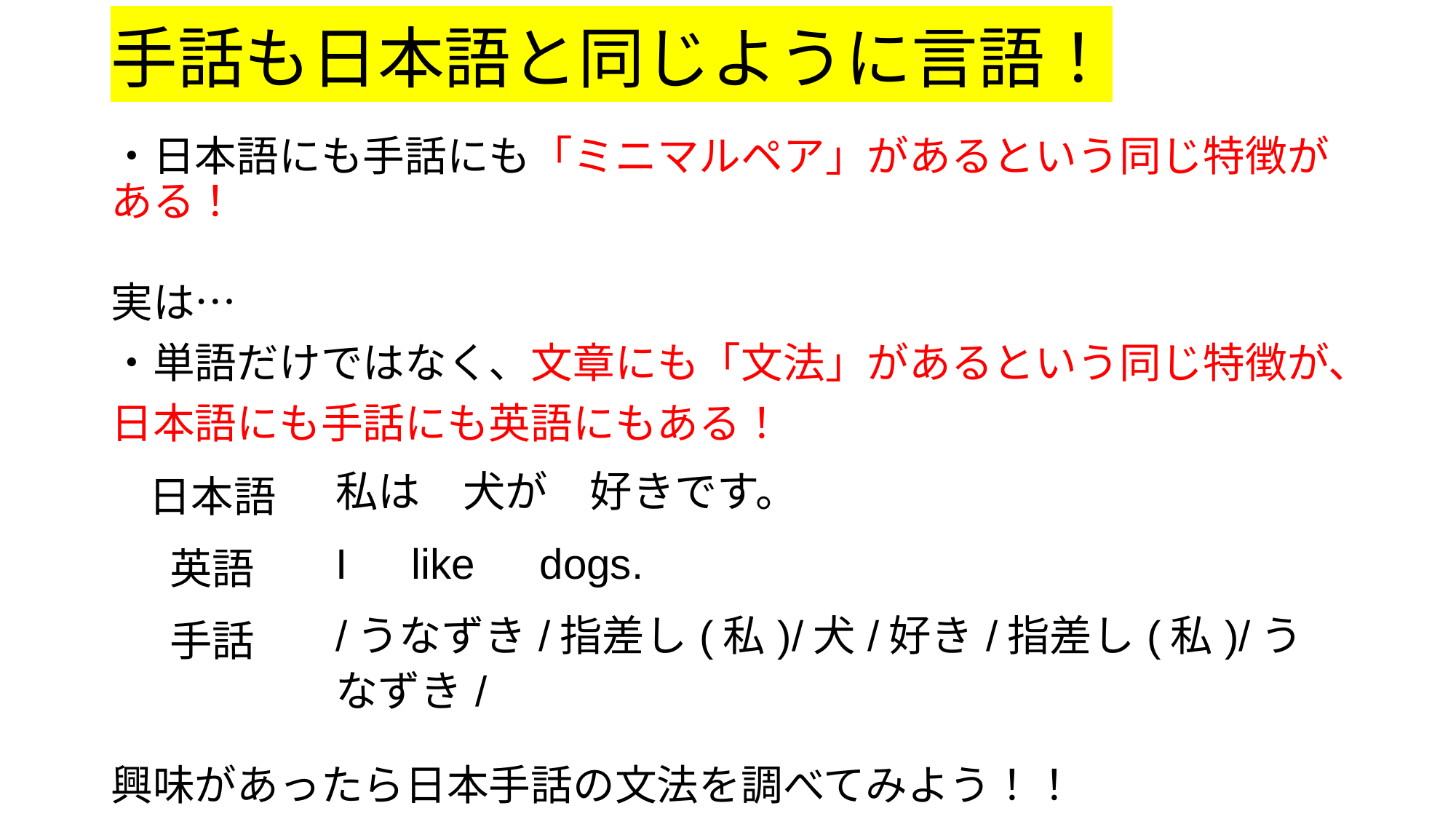

# 手話も日本語と同じように言語！
・日本語にも手話にも「ミニマルペア」があるという同じ特徴がある！

実は…
・単語だけではなく、文章にも「文法」があるという同じ特徴が、
日本語にも手話にも英語にもある！

興味があったら日本手話の文法を調べてみよう！！
| 日本語 | 私は　犬が　好きです。 |
| --- | --- |
| 英語 | I　like　dogs. |
| 手話 | /うなずき/指差し(私)/犬/好き/指差し(私)/うなずき/ |